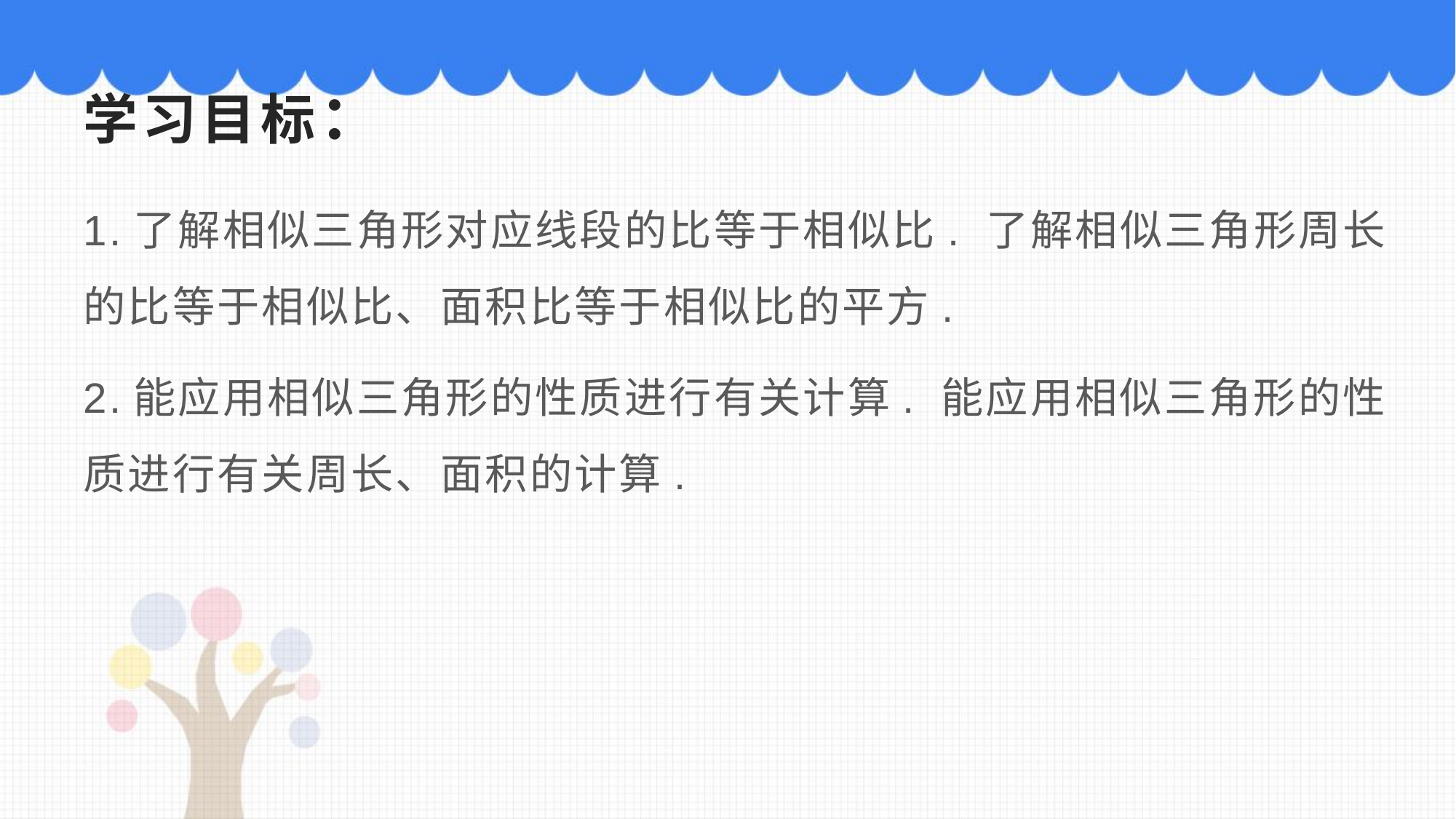

# 学习目标：
1.了解相似三角形对应线段的比等于相似比. 了解相似三角形周长的比等于相似比、面积比等于相似比的平方.
2.能应用相似三角形的性质进行有关计算. 能应用相似三角形的性质进行有关周长、面积的计算.